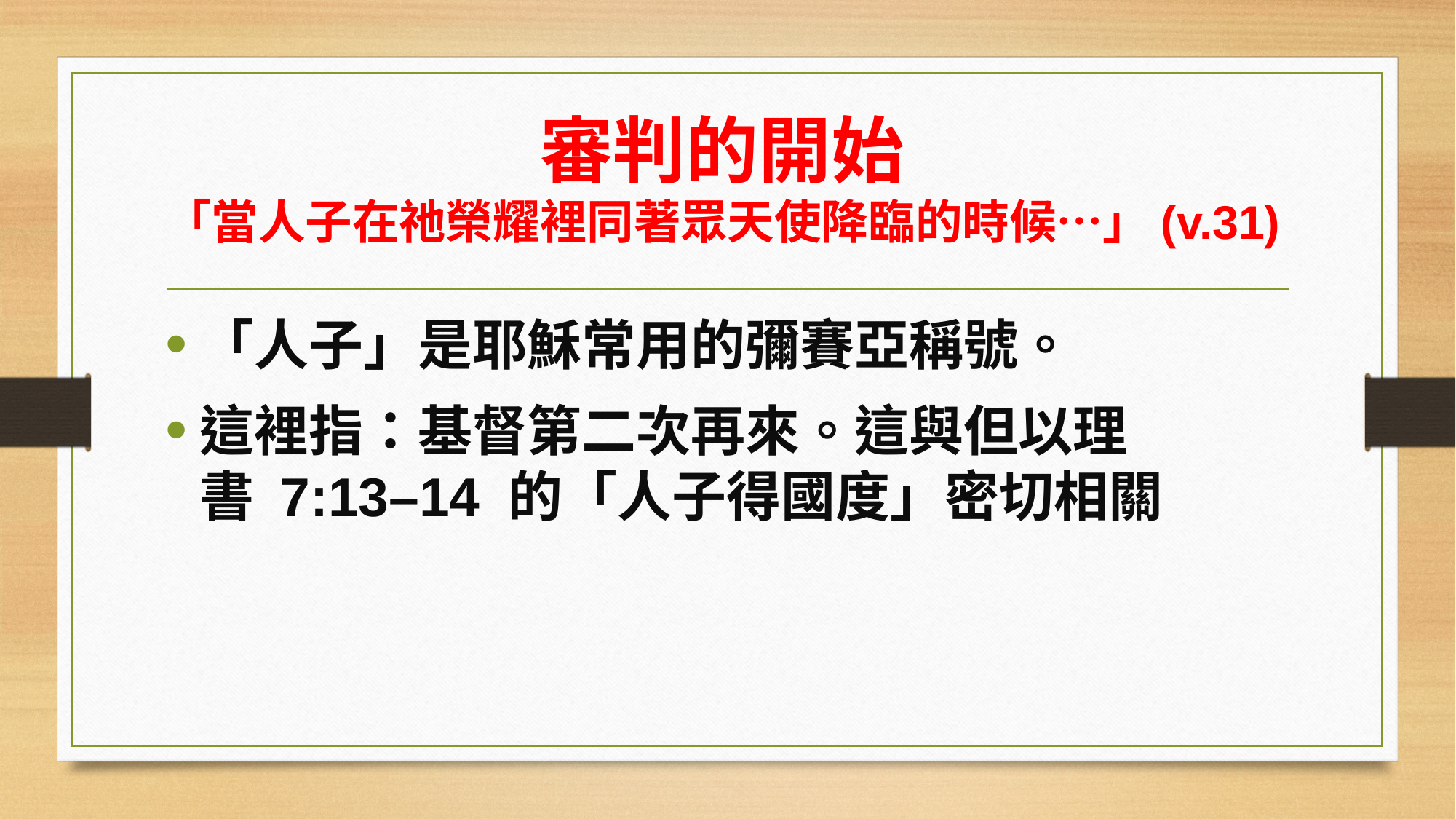

# 審判的開始 「當人子在祂榮耀裡同著眾天使降臨的時候…」(v.31)
「人子」是耶穌常用的彌賽亞稱號。
這裡指：基督第二次再來。這與但以理書 7:13–14 的「人子得國度」密切相關